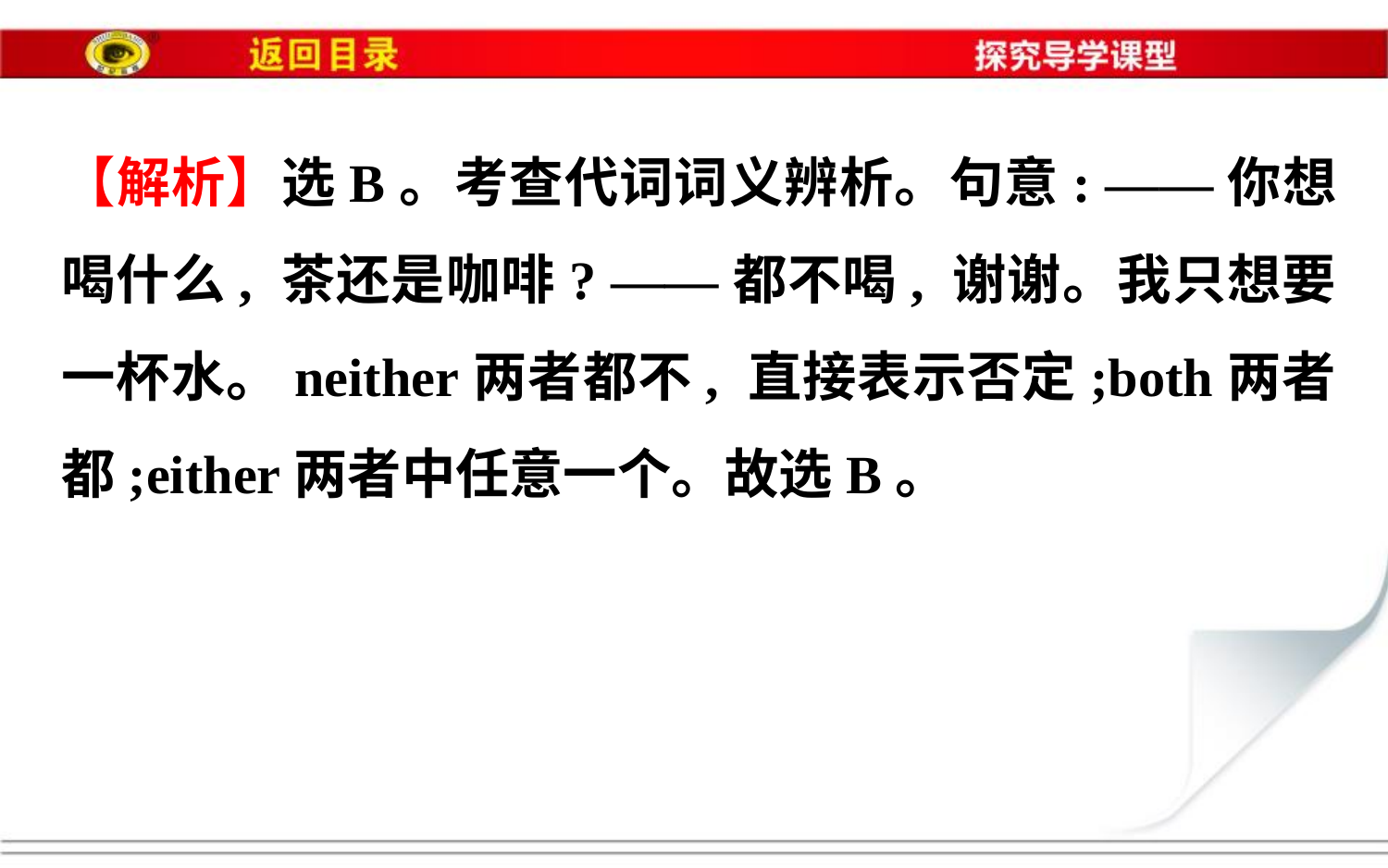

【解析】选B。考查代词词义辨析。句意: ——你想喝什么, 茶还是咖啡? ——都不喝, 谢谢。我只想要一杯水。neither两者都不, 直接表示否定;both两者都;either两者中任意一个。故选B。